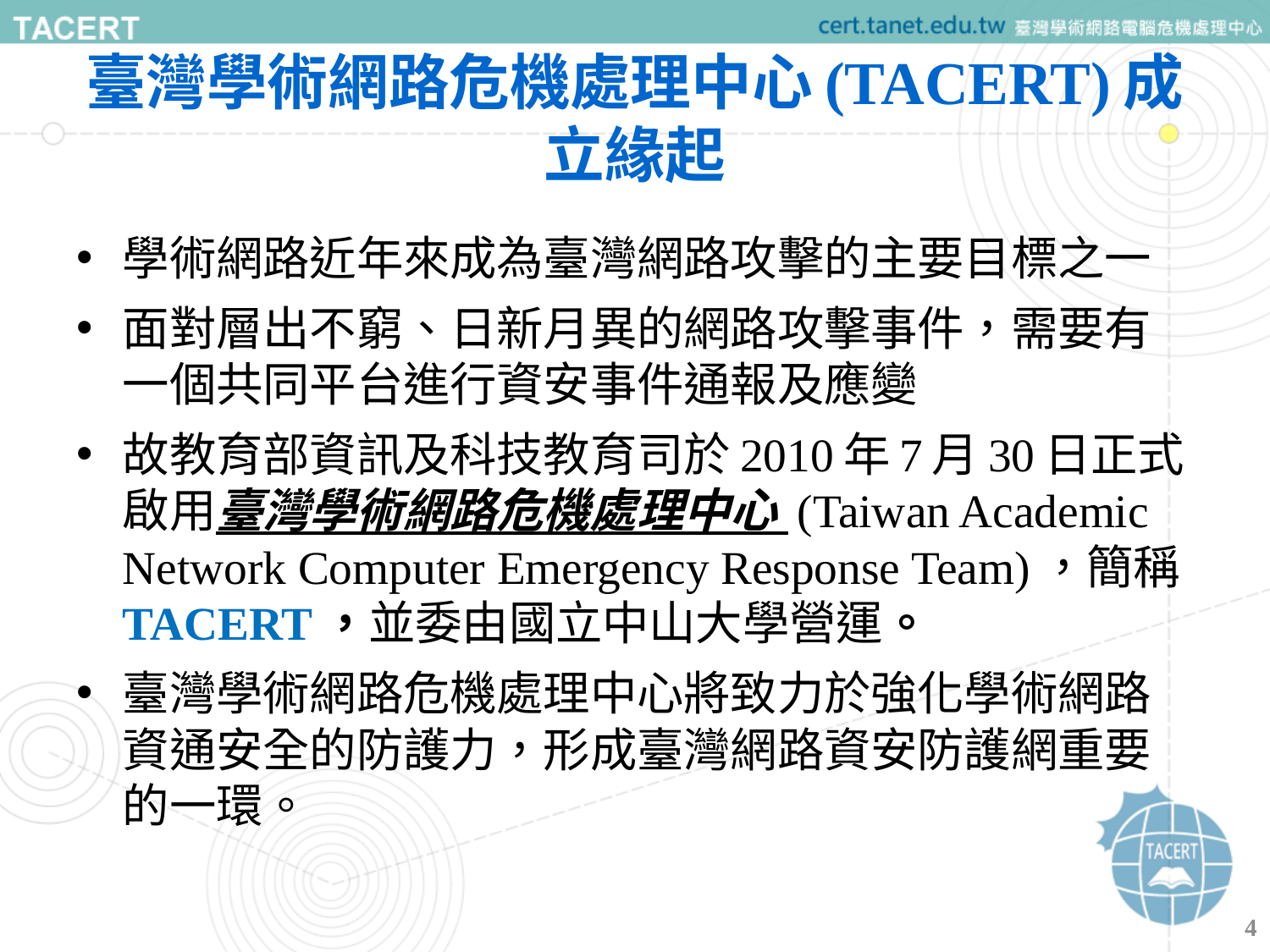

# 臺灣學術網路危機處理中心(TACERT)成立緣起
學術網路近年來成為臺灣網路攻擊的主要目標之一
面對層出不窮、日新月異的網路攻擊事件，需要有一個共同平台進行資安事件通報及應變
故教育部資訊及科技教育司於2010年7月30日正式啟用臺灣學術網路危機處理中心 (Taiwan Academic Network Computer Emergency Response Team)，簡稱 TACERT，並委由國立中山大學營運。
臺灣學術網路危機處理中心將致力於強化學術網路資通安全的防護力，形成臺灣網路資安防護網重要的一環。

4